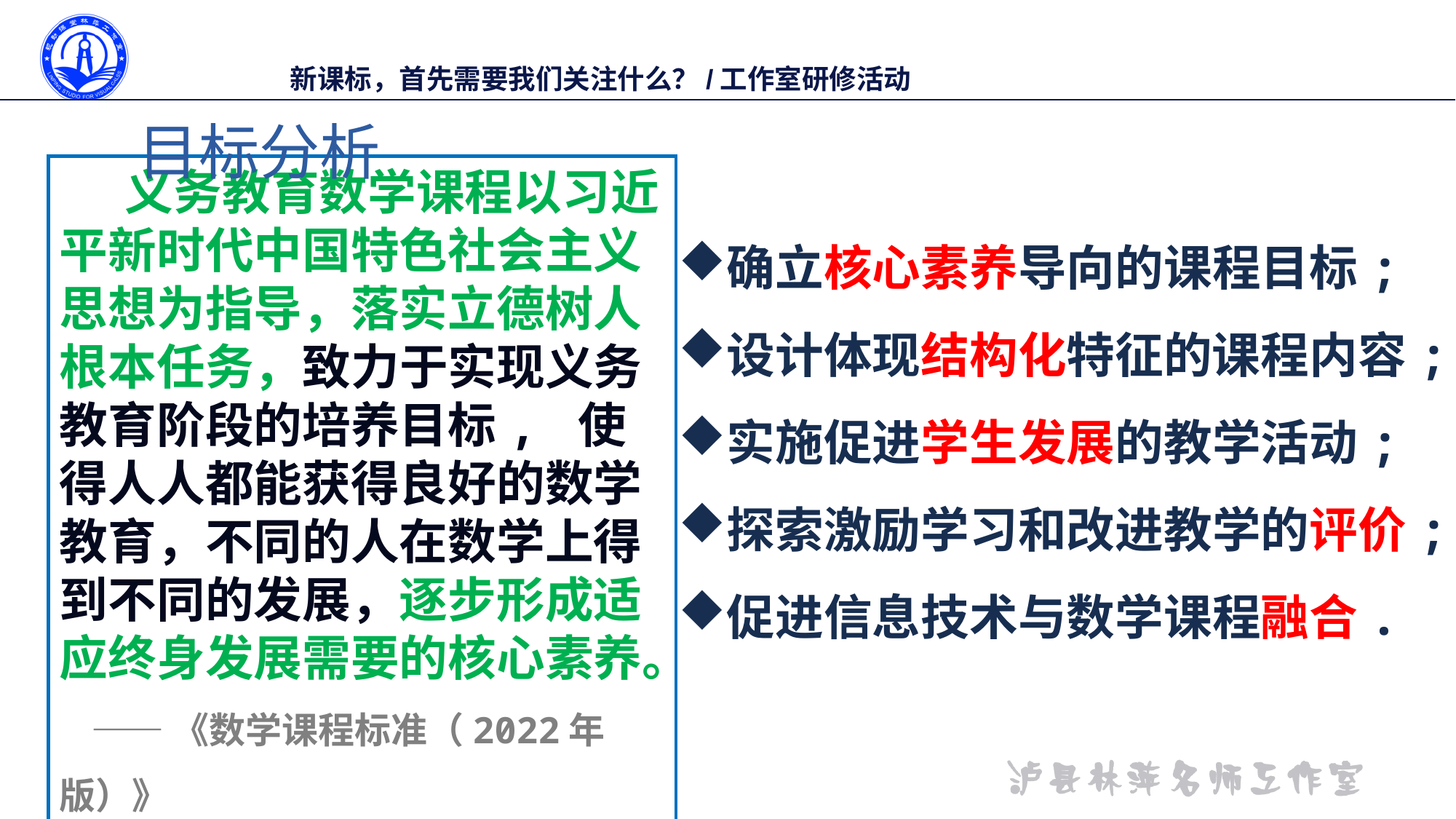

目标分析
  义务教育数学课程以习近平新时代中国特色社会主义思想为指导，落实立德树人根本任务，致力于实现义务教育阶段的培养目标, 使得人人都能获得良好的数学教育，不同的人在数学上得到不同的发展，逐步形成适应终身发展需要的核心素养。
——《数学课程标准（2022年版）》
确立核心素养导向的课程目标;
设计体现结构化特征的课程内容;
实施促进学生发展的教学活动;
探索激励学习和改进教学的评价;
促进信息技术与数学课程融合.